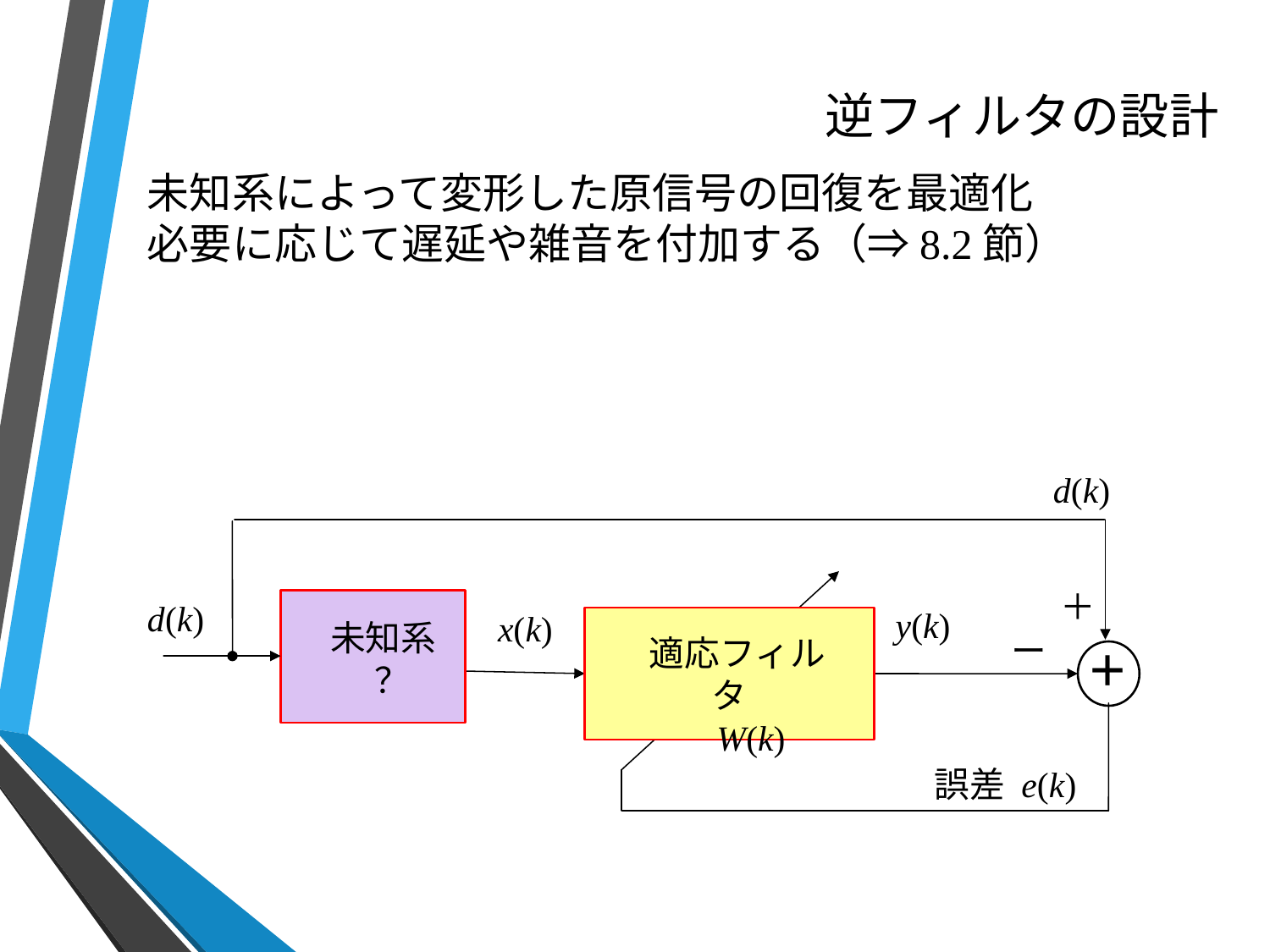

# 逆フィルタの設計
未知系によって変形した原信号の回復を最適化
必要に応じて遅延や雑音を付加する（⇒8.2節）
d(k)
 ＋
d(k)

  y(k)
  x(k)

 未知系
　？
 ー
 適応フィルタ
　W(k)
＋
 誤差 e(k)